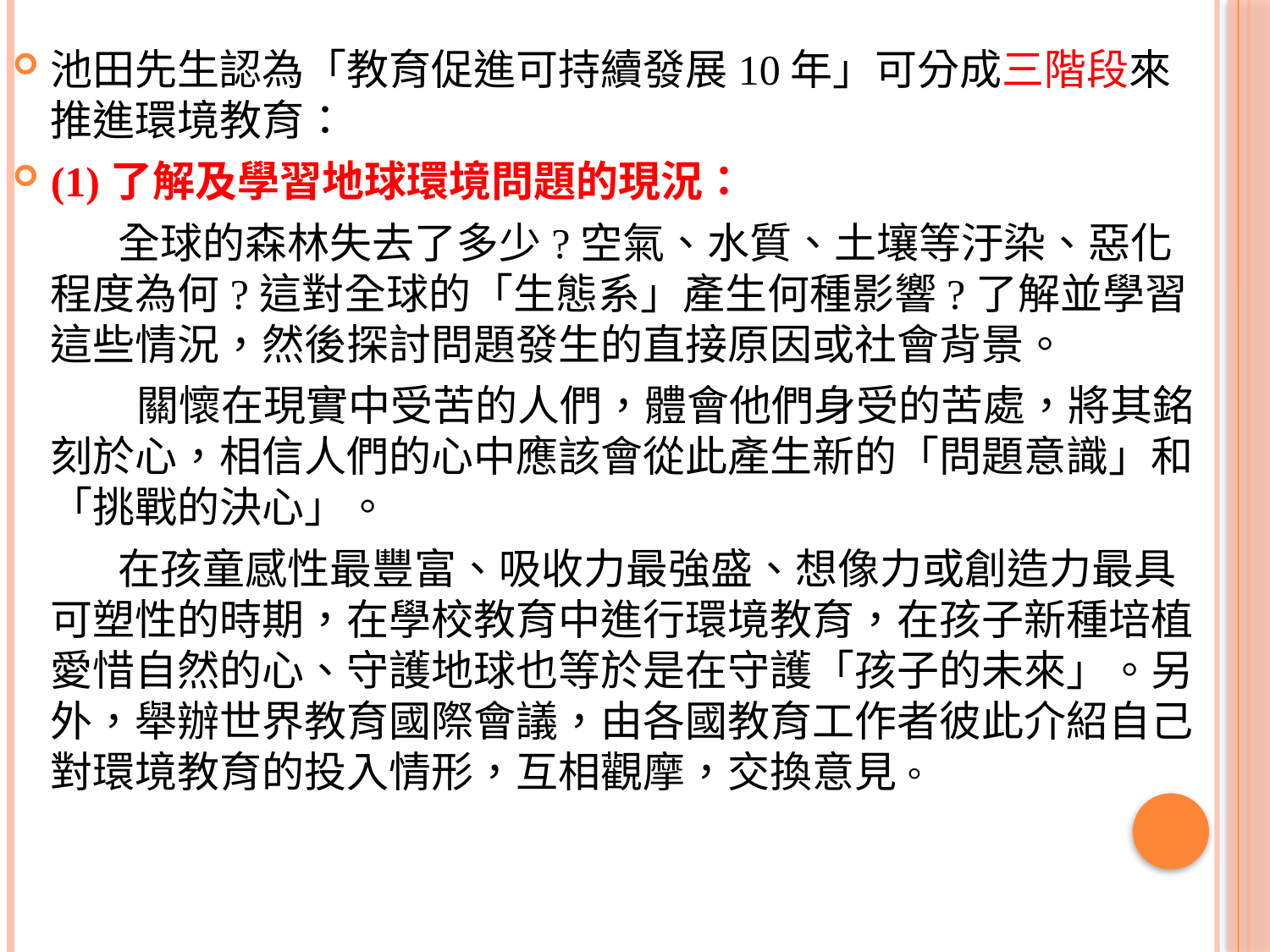

池田先生認為「教育促進可持續發展10年」可分成三階段來推進環境教育：
(1)了解及學習地球環境問題的現況：
          全球的森林失去了多少?空氣、水質、土壤等汙染、惡化程度為何?這對全球的「生態系」產生何種影響?了解並學習這些情況，然後探討問題發生的直接原因或社會背景。
            關懷在現實中受苦的人們，體會他們身受的苦處，將其銘刻於心，相信人們的心中應該會從此產生新的「問題意識」和「挑戰的決心」。
          在孩童感性最豐富、吸收力最強盛、想像力或創造力最具可塑性的時期，在學校教育中進行環境教育，在孩子新種培植愛惜自然的心、守護地球也等於是在守護「孩子的未來」。另外，舉辦世界教育國際會議，由各國教育工作者彼此介紹自己對環境教育的投入情形，互相觀摩，交換意見。